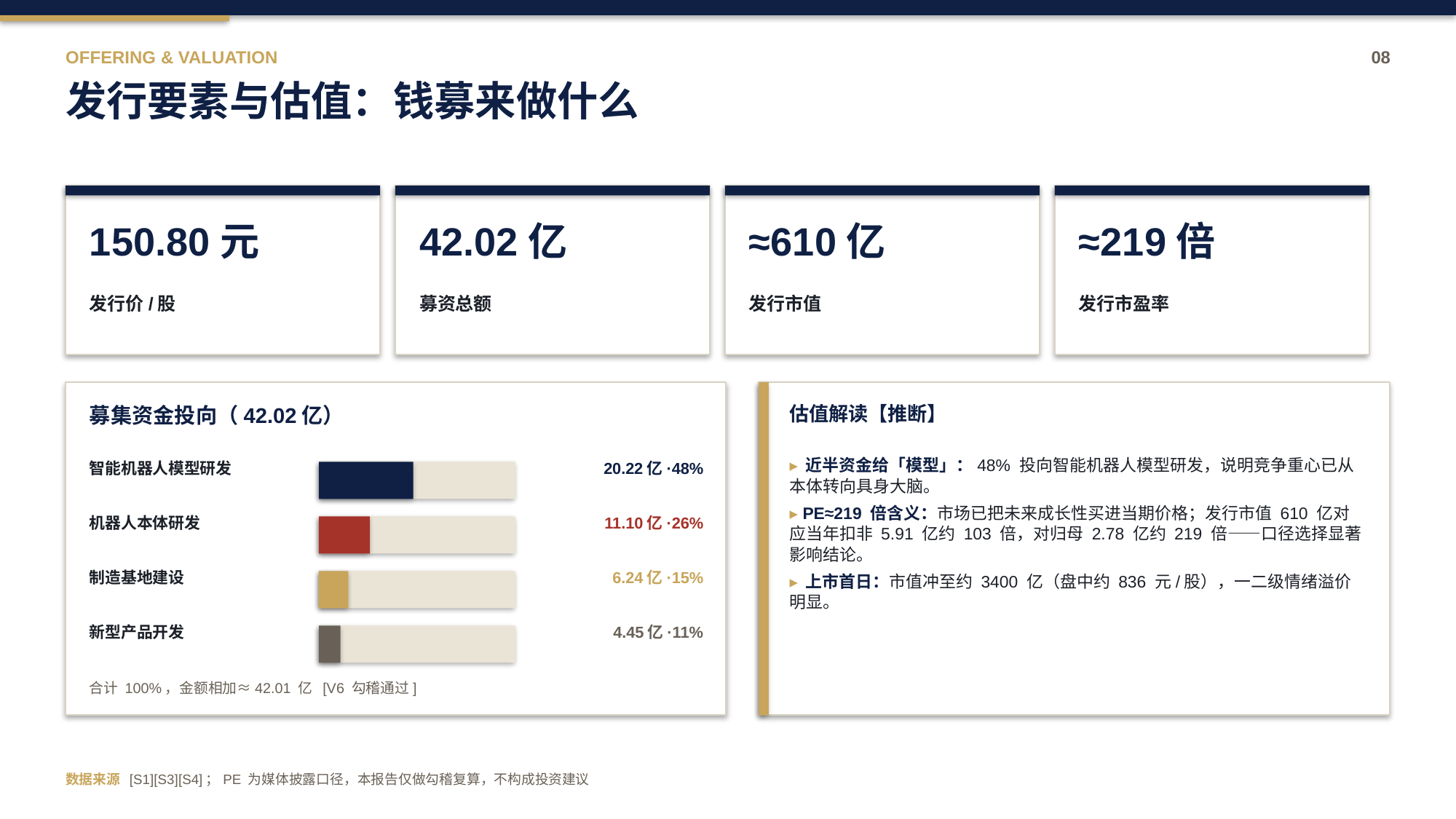

OFFERING & VALUATION
08
发行要素与估值：钱募来做什么

150.80元
42.02亿
≈610亿
≈219倍
发行价/股
募资总额
发行市值
发行市盈率

募集资金投向（42.02亿）
估值解读【推断】
▸ 近半资金给「模型」：48% 投向智能机器人模型研发，说明竞争重心已从本体转向具身大脑。
▸ PE≈219 倍含义：市场已把未来成长性买进当期价格；发行市值 610 亿对应当年扣非 5.91 亿约 103 倍，对归母 2.78 亿约 219 倍——口径选择显著影响结论。
▸ 上市首日：市值冲至约 3400 亿（盘中约 836 元/股），一二级情绪溢价明显。
智能机器人模型研发
20.22亿·48%

机器人本体研发
11.10亿·26%

制造基地建设
6.24亿·15%

新型产品开发
4.45亿·11%

合计 100%，金额相加≈42.01 亿  [V6 勾稽通过]
数据来源  [S1][S3][S4]；PE 为媒体披露口径，本报告仅做勾稽复算，不构成投资建议